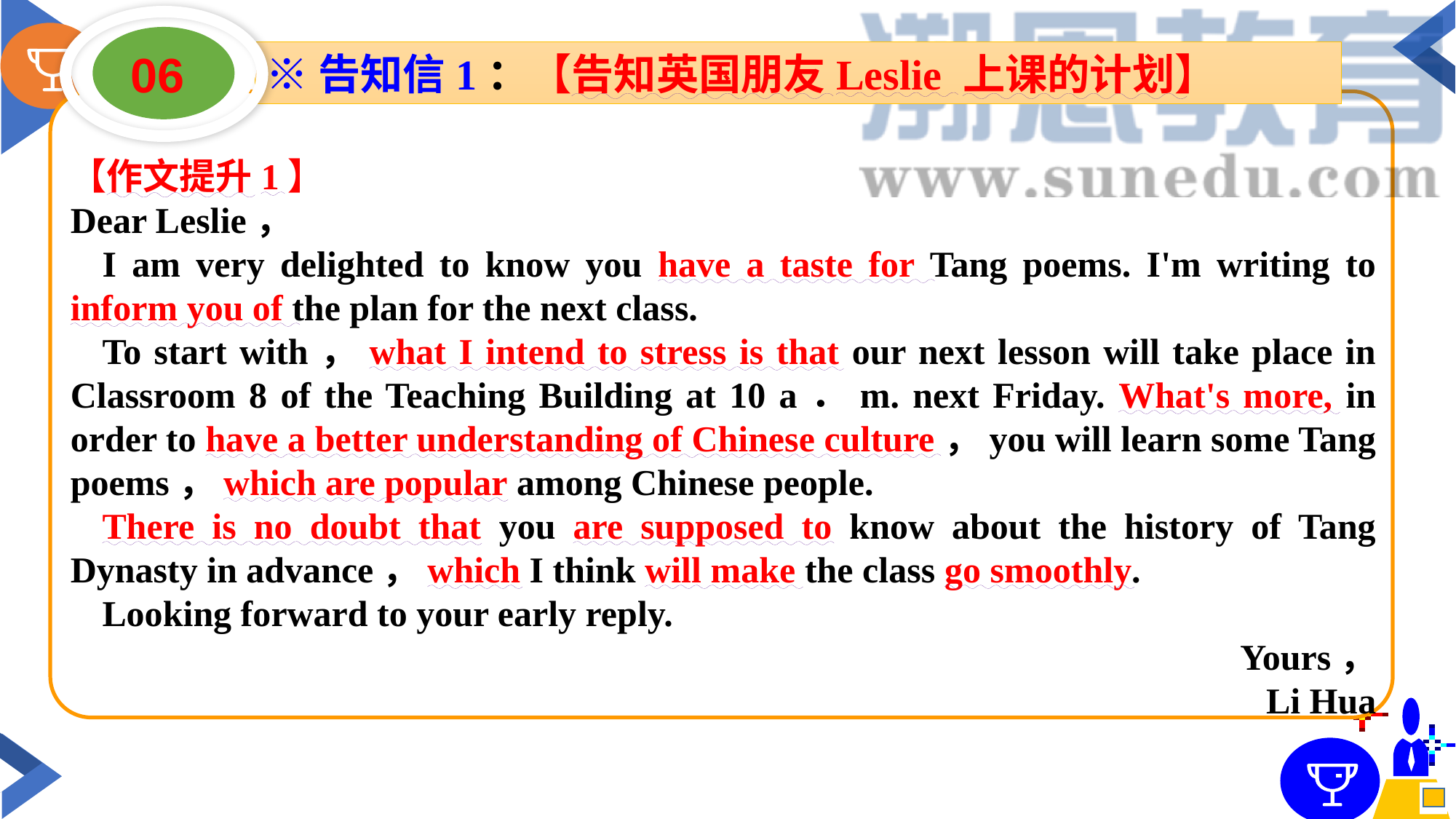

06
※告知信1：【告知英国朋友Leslie 上课的计划】
【作文提升1】
Dear Leslie，
I am very delighted to know you have a taste for Tang poems. I'm writing to inform you of the plan for the next class.
To start with，what I intend to stress is that our next lesson will take place in Classroom 8 of the Teaching Building at 10 a．m. next Friday. What's more, in order to have a better understanding of Chinese culture，you will learn some Tang poems，which are popular among Chinese people.
There is no doubt that you are supposed to know about the history of Tang Dynasty in advance，which I think will make the class go smoothly.
Looking forward to your early reply.
Yours，
Li Hua